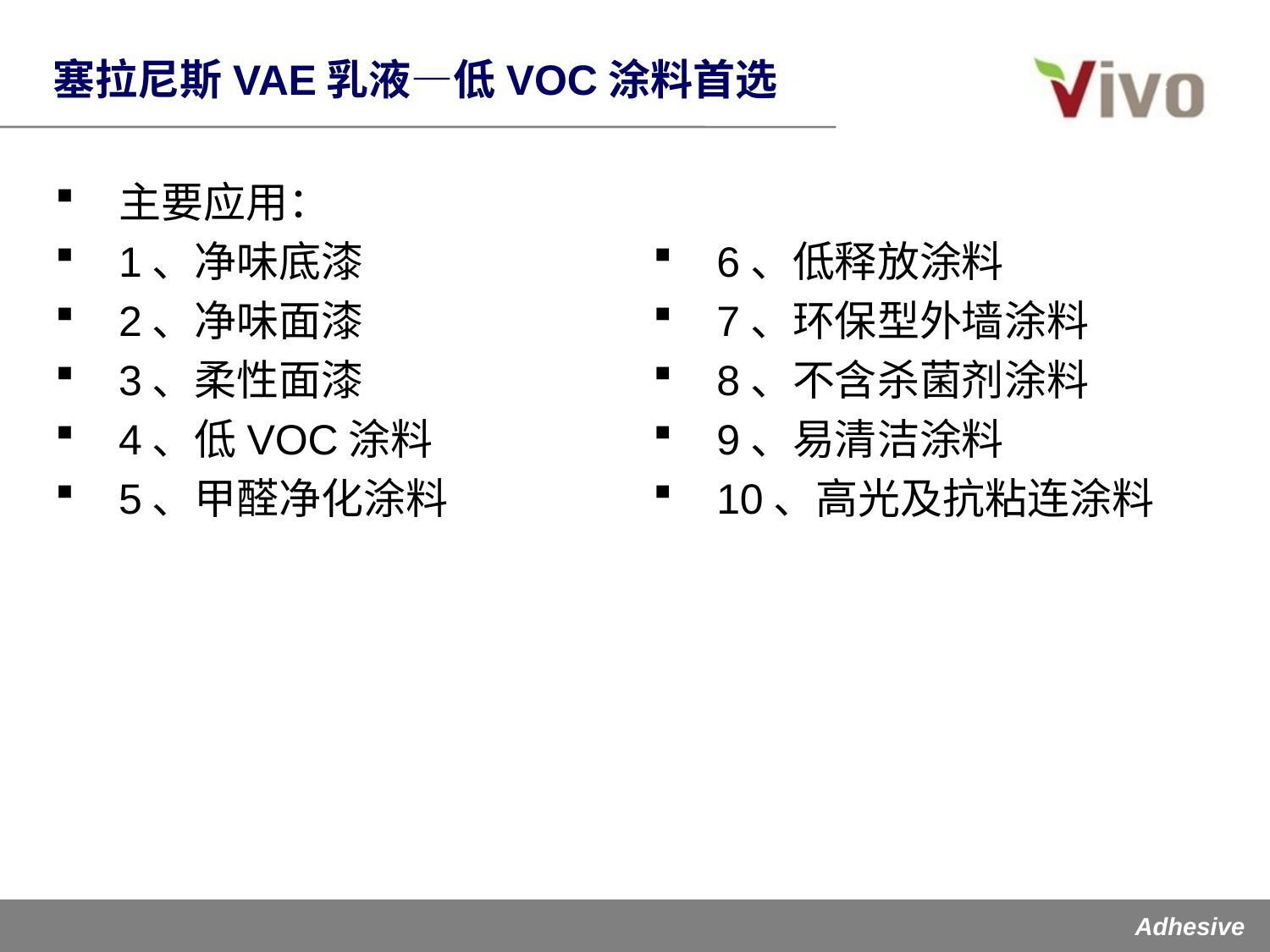

# 塞拉尼斯VAE乳液—低VOC涂料首选
主要应用：
1、净味底漆
2、净味面漆
3、柔性面漆
4、低VOC涂料
5、甲醛净化涂料

6、低释放涂料
7、环保型外墙涂料
8、不含杀菌剂涂料
9、易清洁涂料
10、高光及抗粘连涂料